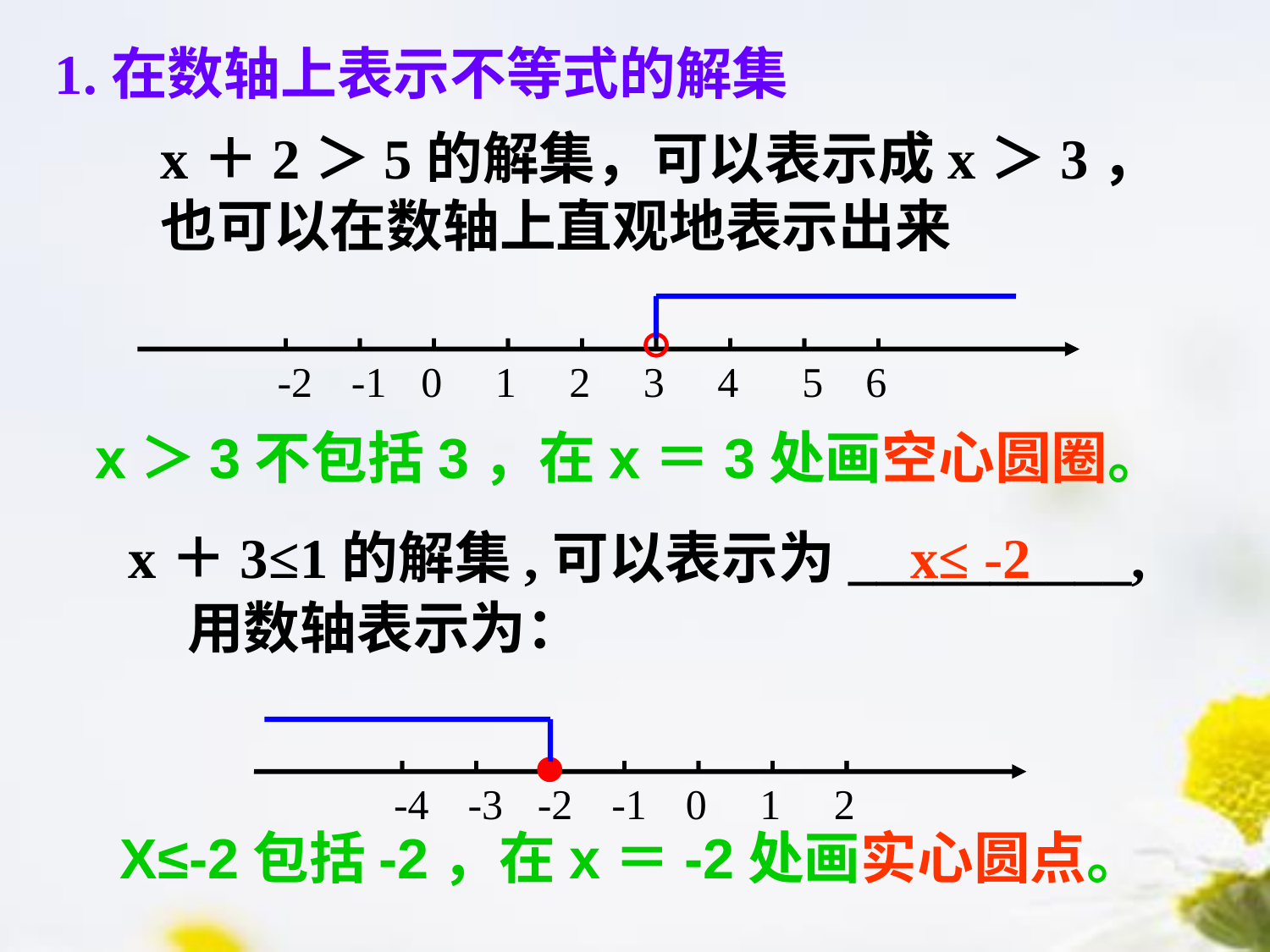

1.在数轴上表示不等式的解集
x＋2＞5的解集，可以表示成x＞3，
也可以在数轴上直观地表示出来

-2
-1
0
1
2
3
4
5
6
x＞3不包括3，在x＝3处画空心圆圈。
x＋3≤1的解集,可以表示为__________,
x≤ -2
用数轴表示为：

-4
-3
-2
-1
0
1
2
X≤-2包括-2，在x＝-2处画实心圆点。